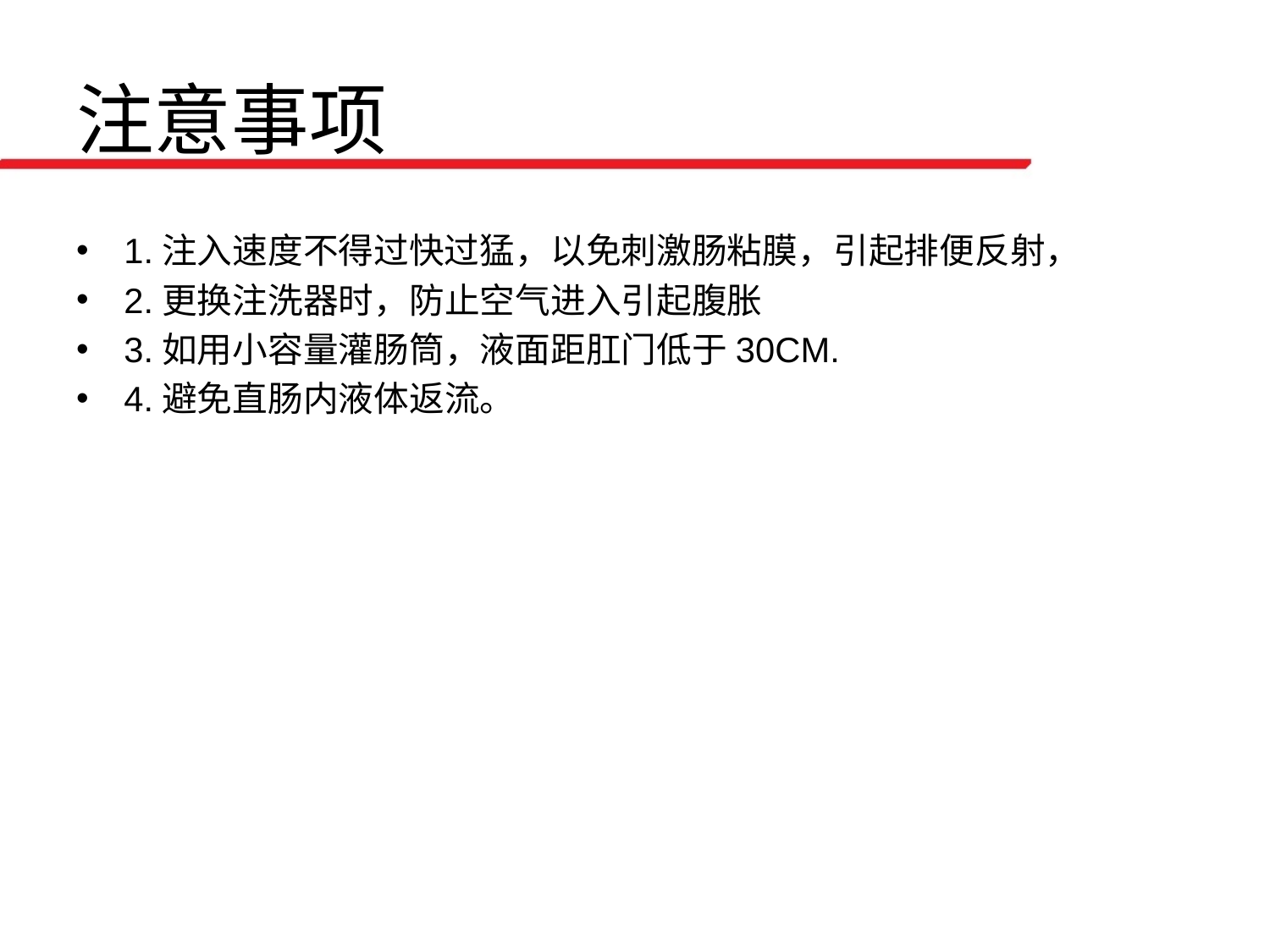

# 注意事项
1.注入速度不得过快过猛，以免刺激肠粘膜，引起排便反射，
2.更换注洗器时，防止空气进入引起腹胀
3.如用小容量灌肠筒，液面距肛门低于30CM.
4.避免直肠内液体返流。